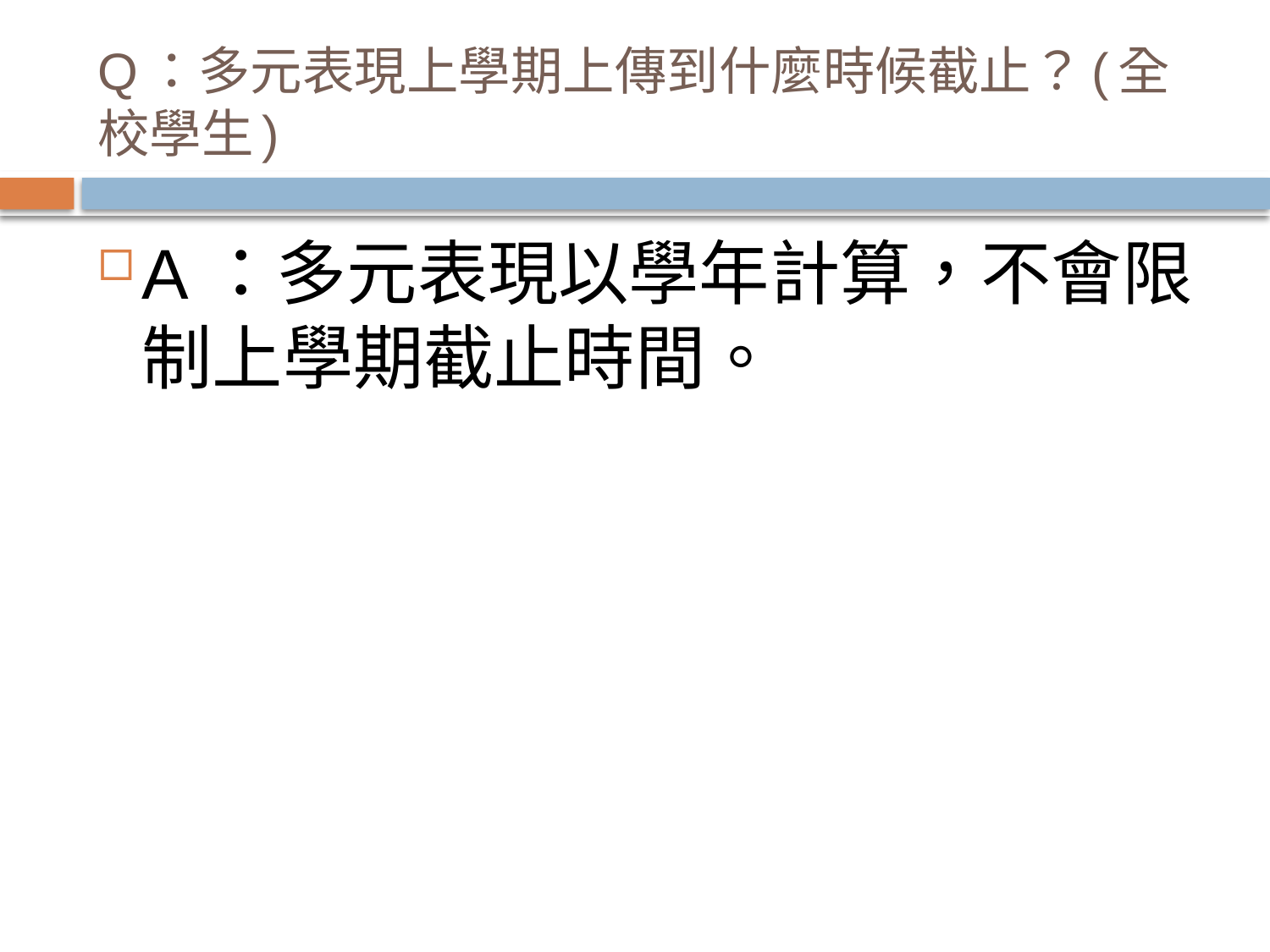

# Q：多元表現上學期上傳到什麼時候截止？(全校學生)
A：多元表現以學年計算，不會限制上學期截止時間。